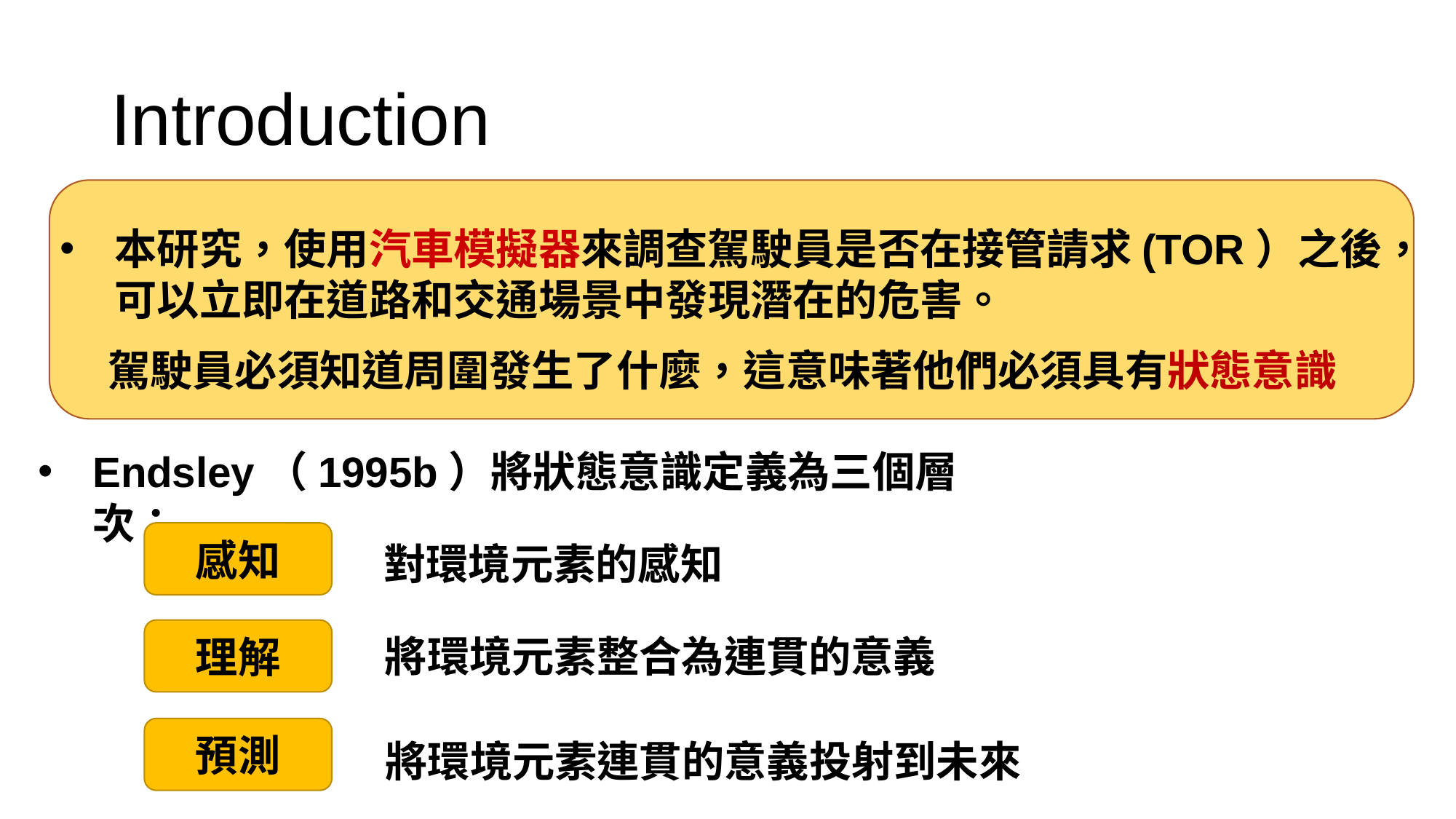

Introduction

本研究，使用汽車模擬器來調查駕駛員是否在接管請求(TOR）之後，可以立即在道路和交通場景中發現潛在的危害。
駕駛員必須知道周圍發生了什麼，這意味著他們必須具有狀態意識
Endsley（1995b）將狀態意識定義為三個層次：
感知
對環境元素的感知
理解
將環境元素整合為連貫的意義
預測
將環境元素連貫的意義投射到未來